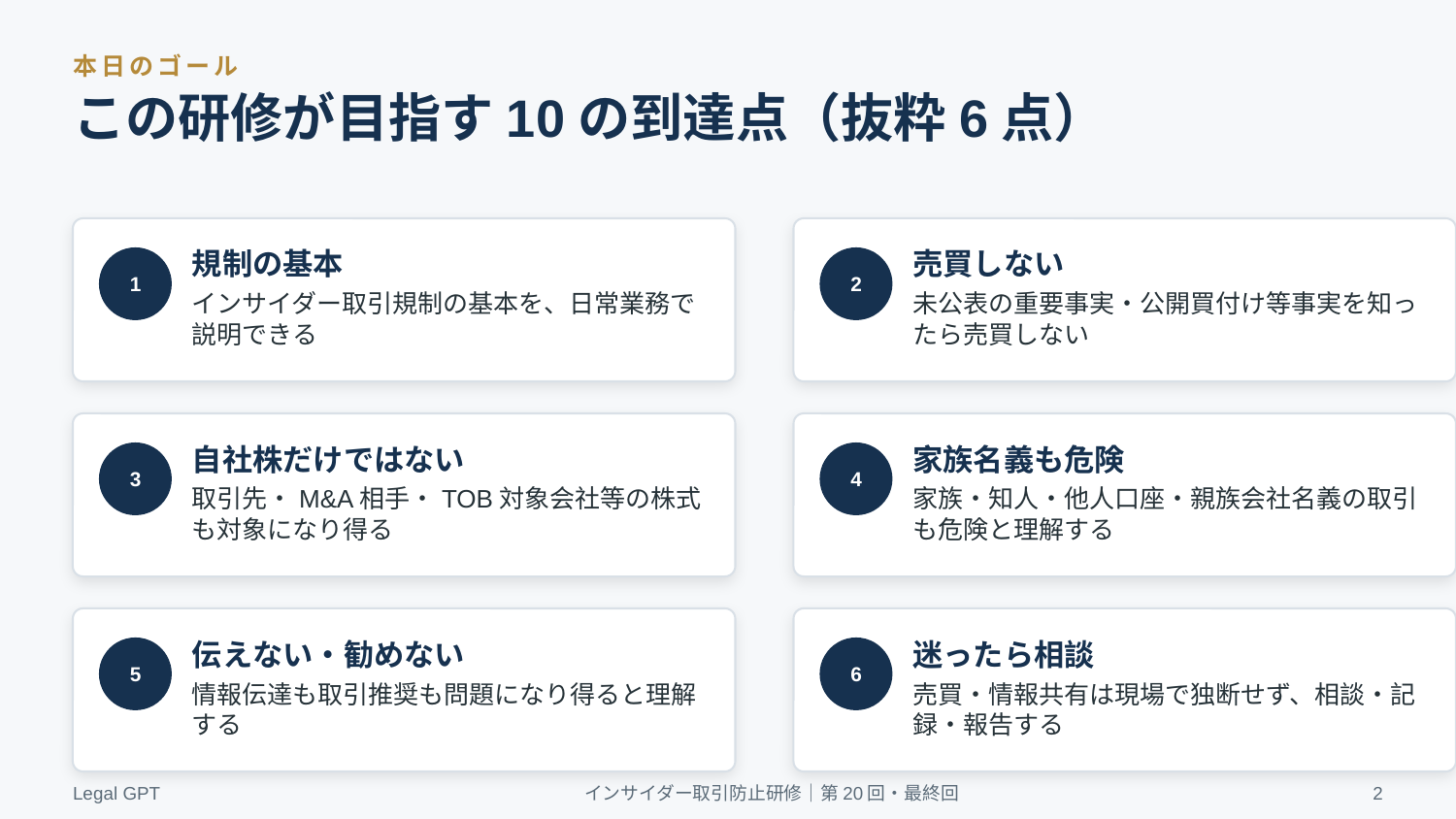

本日のゴール
この研修が目指す10の到達点（抜粋6点）

規制の基本
売買しない

1

2
インサイダー取引規制の基本を、日常業務で説明できる
未公表の重要事実・公開買付け等事実を知ったら売買しない

自社株だけではない
家族名義も危険

3

4
取引先・M&A相手・TOB対象会社等の株式も対象になり得る
家族・知人・他人口座・親族会社名義の取引も危険と理解する

伝えない・勧めない
迷ったら相談

5

6
情報伝達も取引推奨も問題になり得ると理解する
売買・情報共有は現場で独断せず、相談・記録・報告する
Legal GPT
インサイダー取引防止研修｜第20回・最終回
2